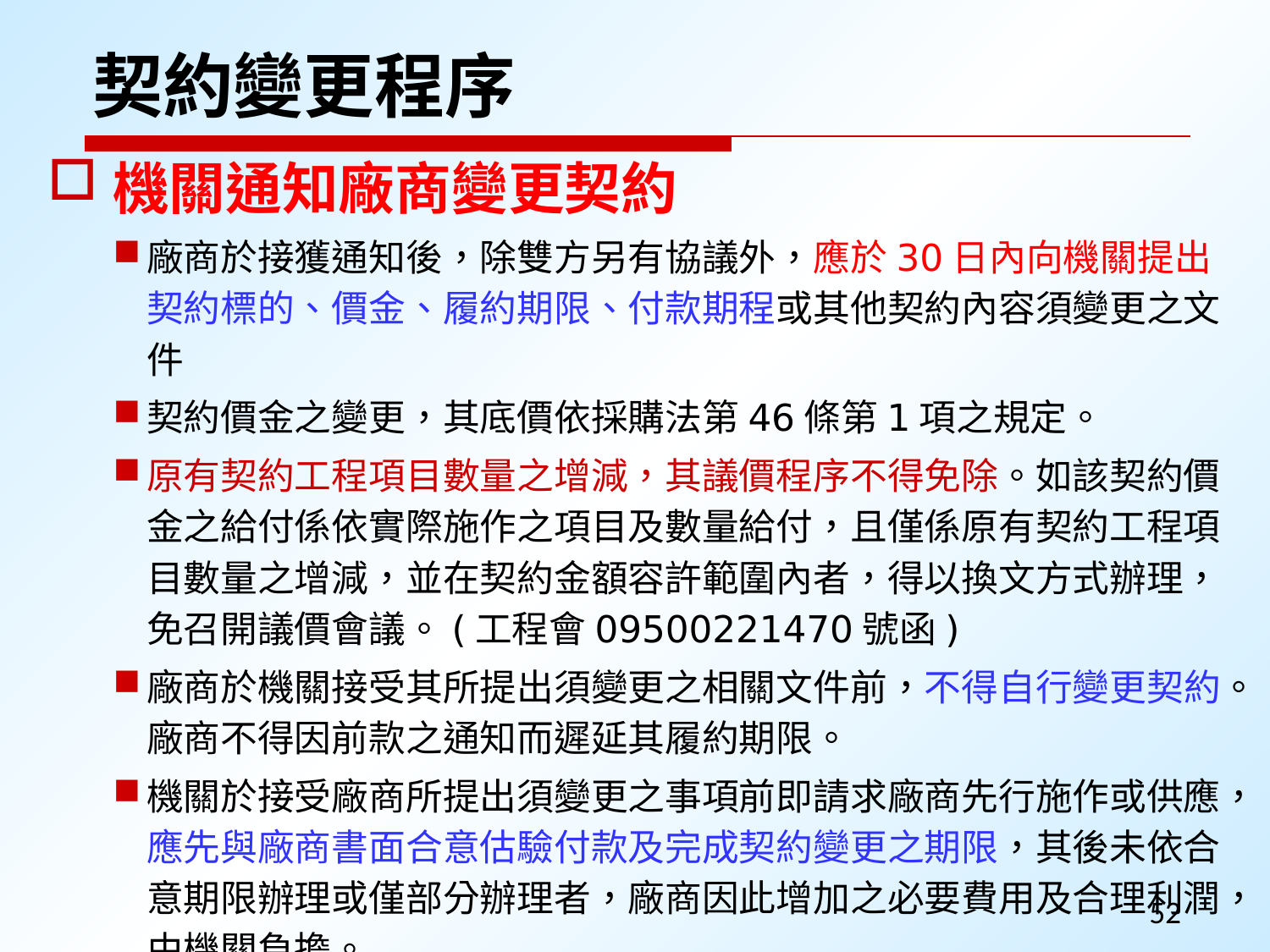

# 契約變更程序
機關通知廠商變更契約
廠商於接獲通知後，除雙方另有協議外，應於30日內向機關提出契約標的、價金、履約期限、付款期程或其他契約內容須變更之文件
契約價金之變更，其底價依採購法第46條第1項之規定。
原有契約工程項目數量之增減，其議價程序不得免除。如該契約價金之給付係依實際施作之項目及數量給付，且僅係原有契約工程項目數量之增減，並在契約金額容許範圍內者，得以換文方式辦理，免召開議價會議。(工程會09500221470號函)
廠商於機關接受其所提出須變更之相關文件前，不得自行變更契約。廠商不得因前款之通知而遲延其履約期限。
機關於接受廠商所提出須變更之事項前即請求廠商先行施作或供應，應先與廠商書面合意估驗付款及完成契約變更之期限，其後未依合意期限辦理或僅部分辦理者，廠商因此增加之必要費用及合理利潤，由機關負擔。